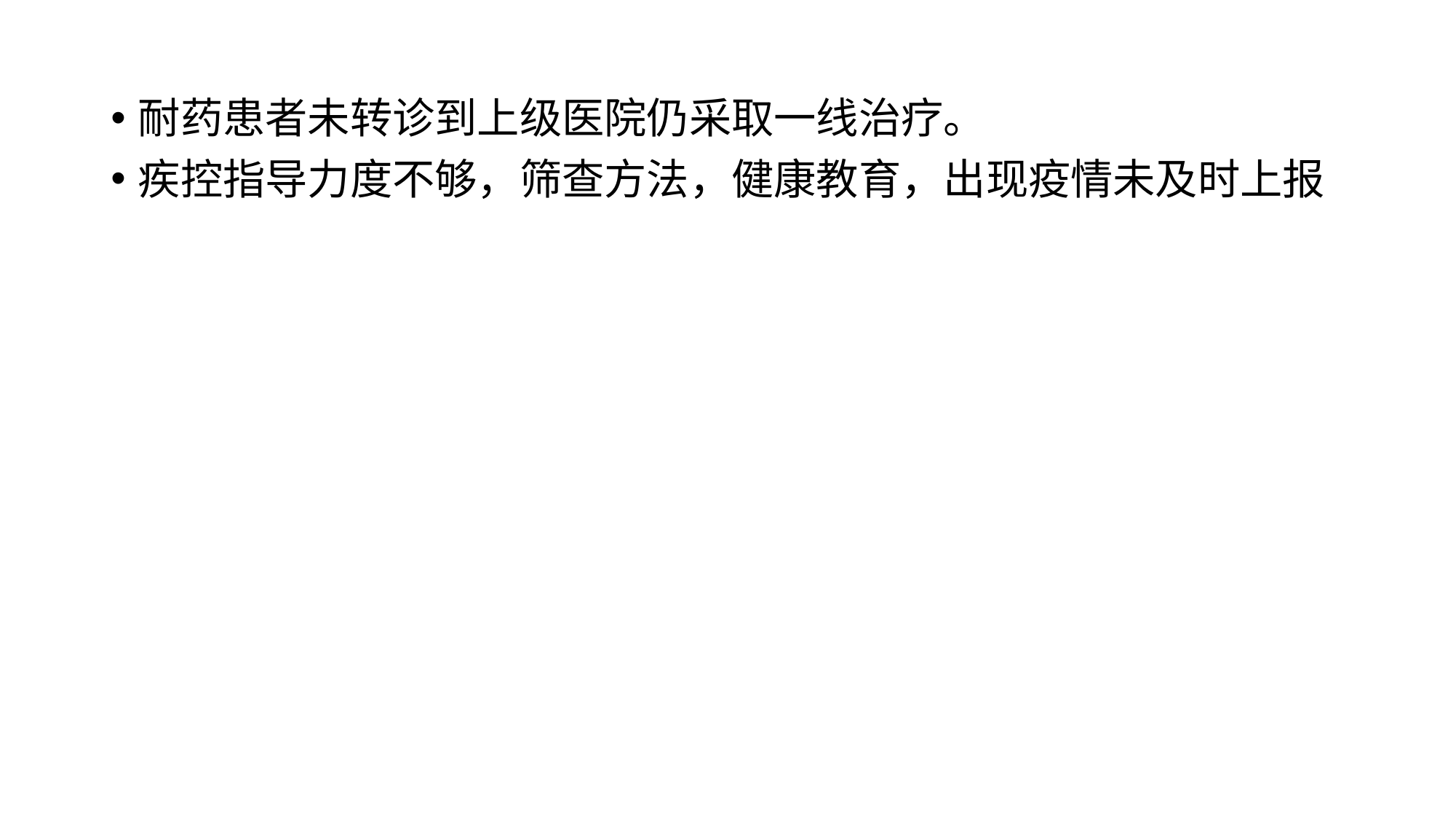

耐药患者未转诊到上级医院仍采取一线治疗。
疾控指导力度不够，筛查方法，健康教育，出现疫情未及时上报